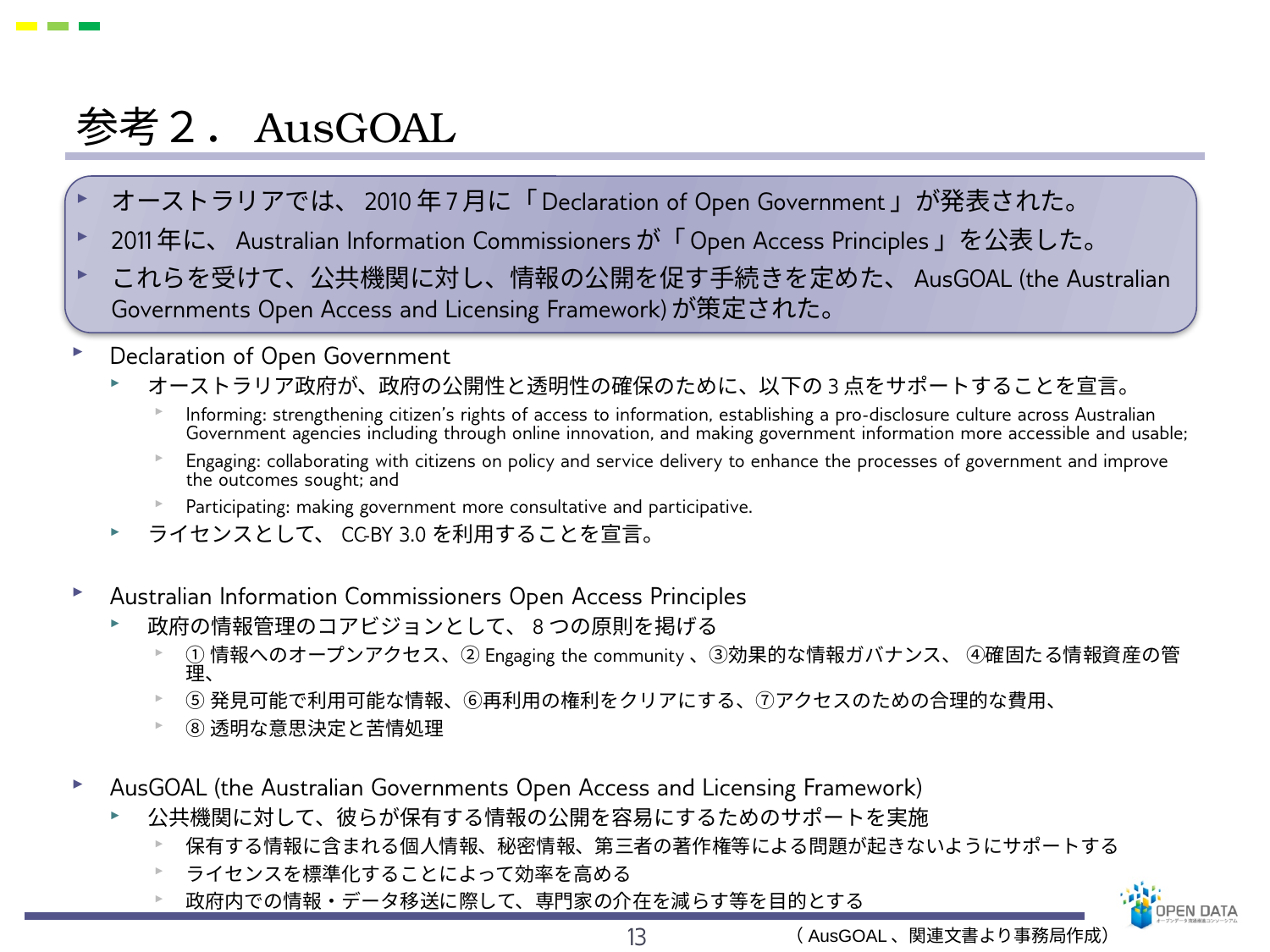

# 参考２．AusGOAL

オーストラリアでは、2010年7月に「Declaration of Open Government」が発表された。
2011年に、Australian Information Commissionersが「Open Access Principles」を公表した。
これらを受けて、公共機関に対し、情報の公開を促す手続きを定めた、AusGOAL (the Australian Governments Open Access and Licensing Framework)が策定された。

Declaration of Open Government
オーストラリア政府が、政府の公開性と透明性の確保のために、以下の3点をサポートすることを宣言。
Informing: strengthening citizen’s rights of access to information, establishing a pro-disclosure culture across Australian Government agencies including through online innovation, and making government information more accessible and usable;
Engaging: collaborating with citizens on policy and service delivery to enhance the processes of government and improve the outcomes sought; and
Participating: making government more consultative and participative.
ライセンスとして、CC-BY 3.0を利用することを宣言。

Australian Information Commissioners Open Access Principles
政府の情報管理のコアビジョンとして、8つの原則を掲げる
①情報へのオープンアクセス、②Engaging the community、③効果的な情報ガバナンス、 ④確固たる情報資産の管理、
⑤発見可能で利用可能な情報、⑥再利用の権利をクリアにする、⑦アクセスのための合理的な費用、
⑧透明な意思決定と苦情処理

AusGOAL (the Australian Governments Open Access and Licensing Framework)
公共機関に対して、彼らが保有する情報の公開を容易にするためのサポートを実施
保有する情報に含まれる個人情報、秘密情報、第三者の著作権等による問題が起きないようにサポートする
ライセンスを標準化することによって効率を高める
政府内での情報・データ移送に際して、専門家の介在を減らす等を目的とする

13
（AusGOAL、関連文書より事務局作成）